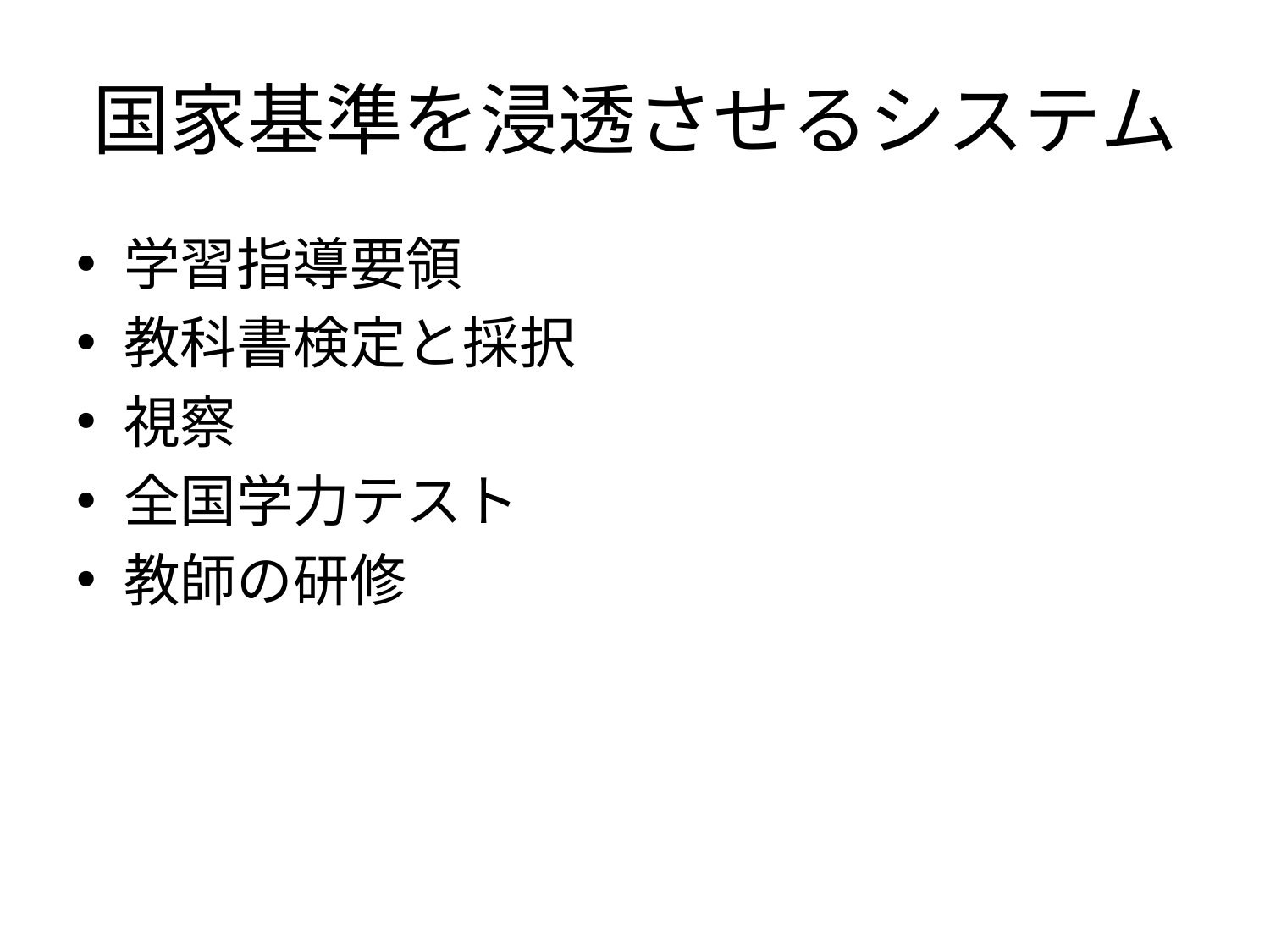

# 国家基準を浸透させるシステム
学習指導要領
教科書検定と採択
視察
全国学力テスト
教師の研修